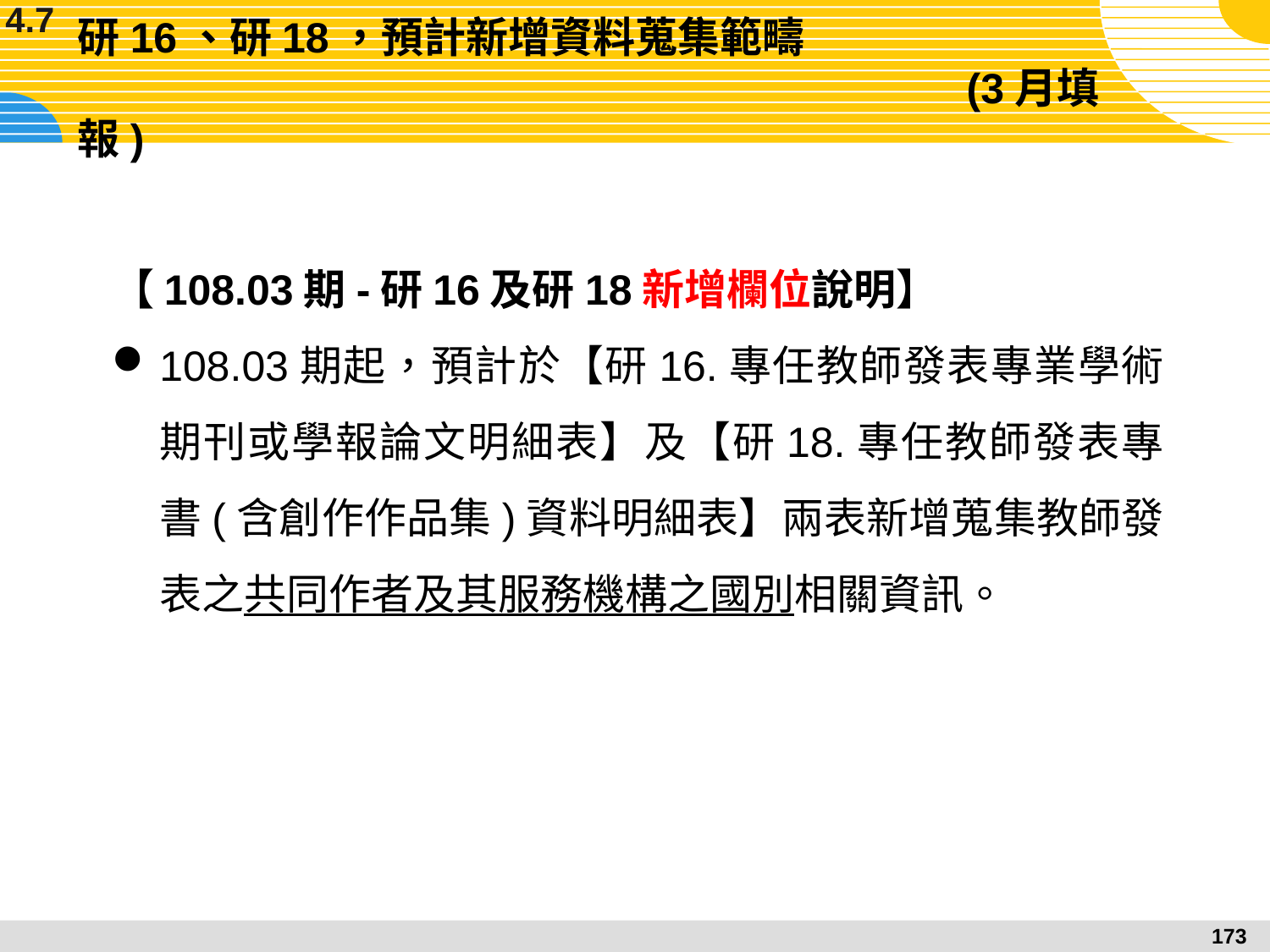

4.7
# 研16、研18，預計新增資料蒐集範疇 (3月填報)
【108.03期-研16及研18新增欄位說明】
108.03期起，預計於【研16.專任教師發表專業學術期刊或學報論文明細表】及【研18.專任教師發表專書(含創作作品集)資料明細表】兩表新增蒐集教師發表之共同作者及其服務機構之國別相關資訊。